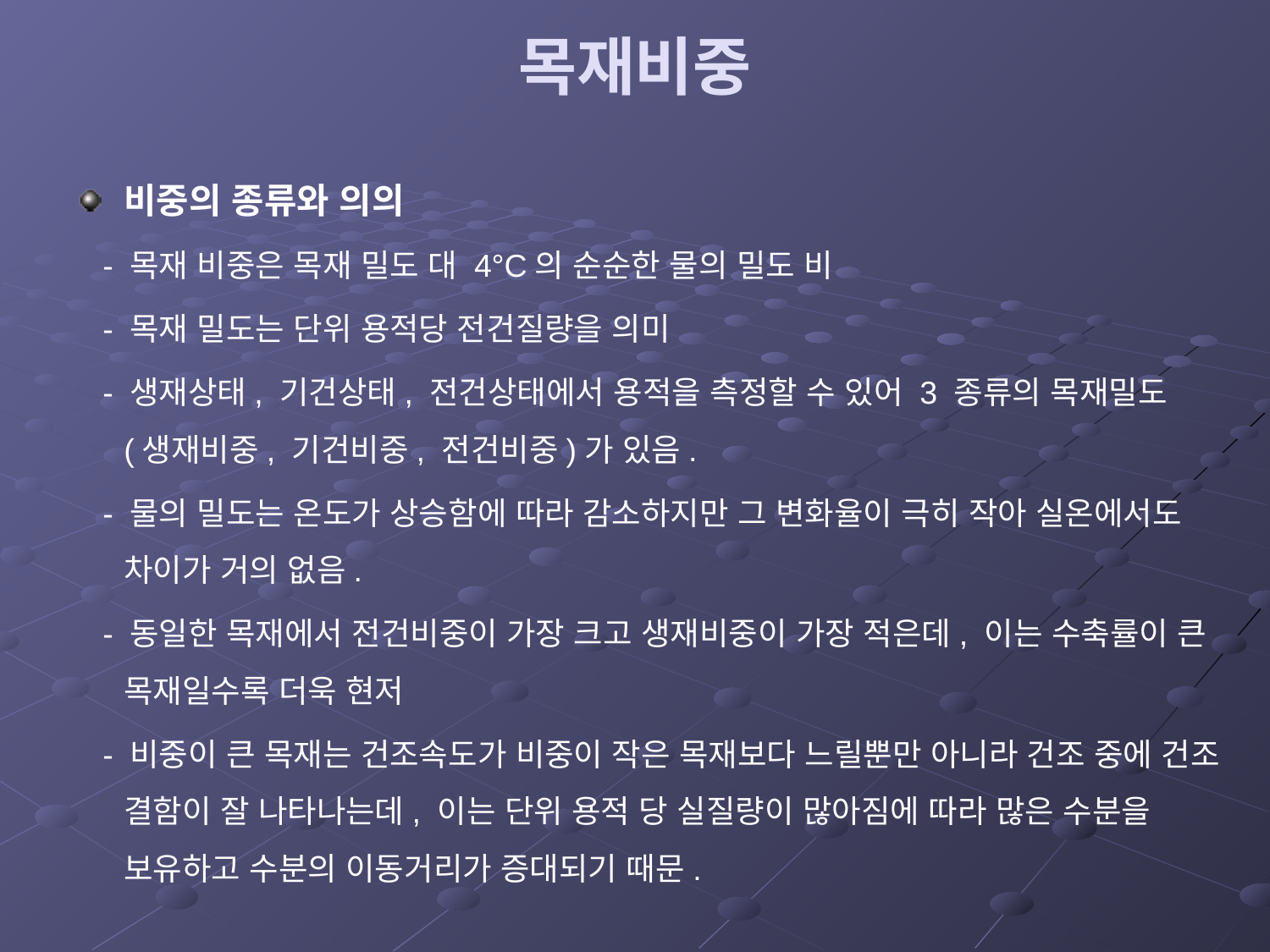

# 목재비중
비중의 종류와 의의
   - 목재 비중은 목재 밀도 대 4°C의 순순한 물의 밀도 비
   - 목재 밀도는 단위 용적당 전건질량을 의미
   - 생재상태, 기건상태, 전건상태에서 용적을 측정할 수 있어 3 종류의 목재밀도 (생재비중, 기건비중, 전건비중)가 있음.
   - 물의 밀도는 온도가 상승함에 따라 감소하지만 그 변화율이 극히 작아 실온에서도 차이가 거의 없음.
   - 동일한 목재에서 전건비중이 가장 크고 생재비중이 가장 적은데, 이는 수축률이 큰 목재일수록 더욱 현저
   - 비중이 큰 목재는 건조속도가 비중이 작은 목재보다 느릴뿐만 아니라 건조 중에 건조 결함이 잘 나타나는데, 이는 단위 용적 당 실질량이 많아짐에 따라 많은 수분을 보유하고 수분의 이동거리가 증대되기 때문.